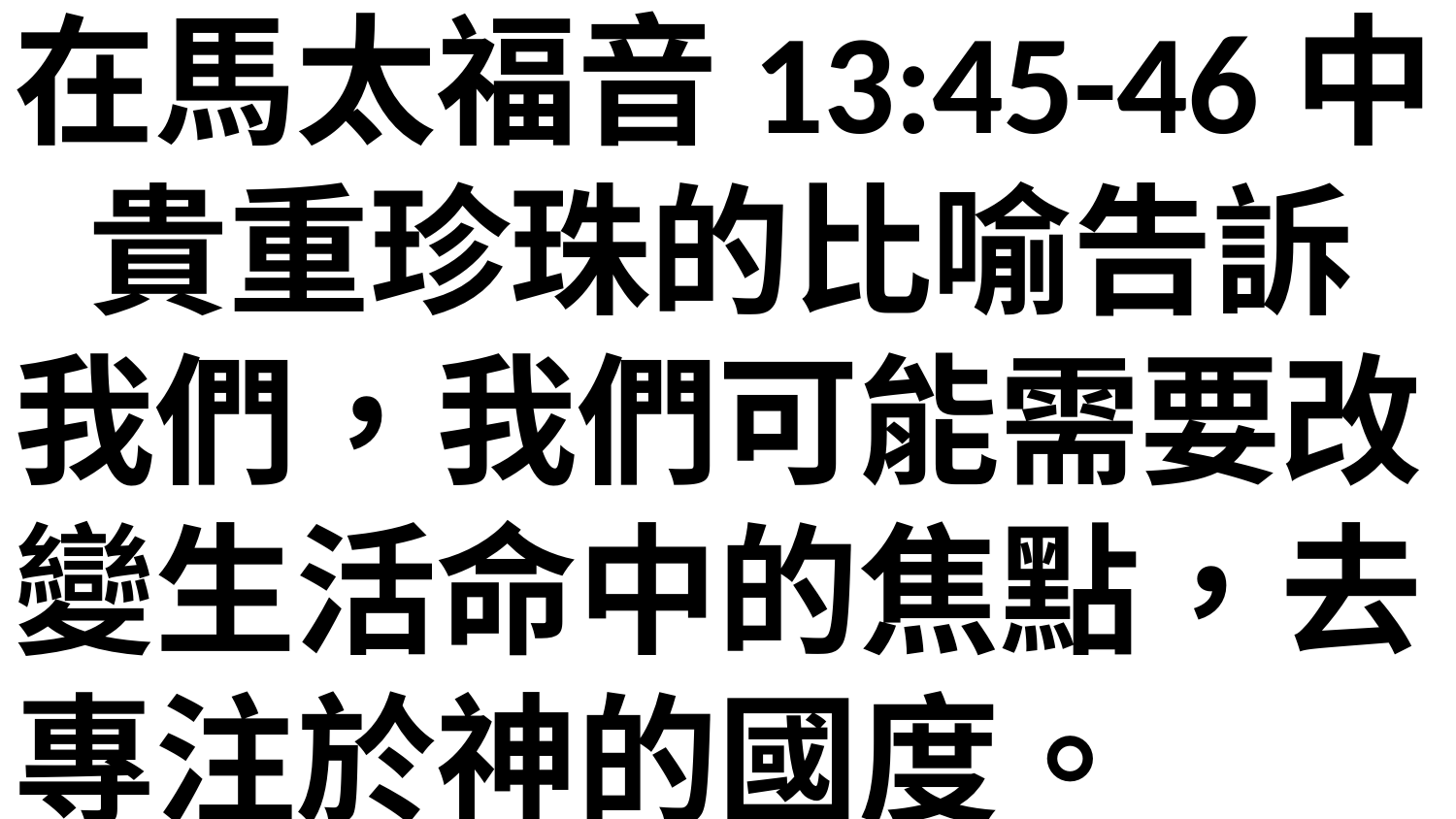

在馬太福音13:45-46中, 貴重珍珠的比喻告訴我們，我們可能需要改變生活命中的焦點，去專注於神的國度。